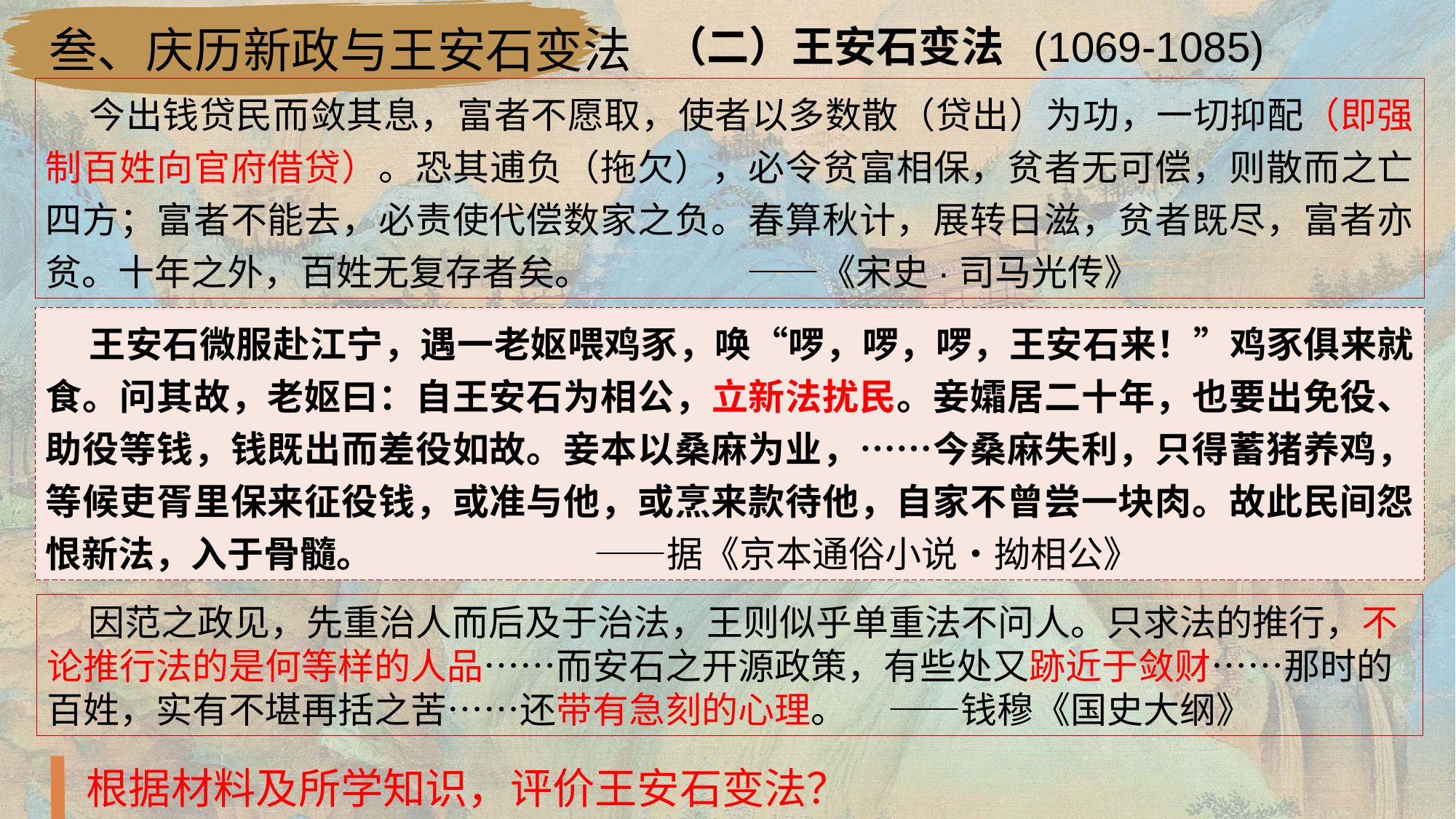

叁、庆历新政与王安石变法
（二）王安石变法  (1069-1085)
    今出钱贷民而敛其息，富者不愿取，使者以多数散（贷出）为功，一切抑配（即强制百姓向官府借贷）。恐其逋负（拖欠），必令贫富相保，贫者无可偿，则散而之亡四方；富者不能去，必责使代偿数家之负。春算秋计，展转日滋，贫者既尽，富者亦贫。十年之外，百姓无复存者矣。                   ——《宋史·司马光传》
    王安石微服赴江宁，遇一老妪喂鸡豕，唤“啰，啰，啰，王安石来！”鸡豕俱来就食。问其故，老妪曰：自王安石为相公，立新法扰民。妾孀居二十年，也要出免役、助役等钱，钱既出而差役如故。妾本以桑麻为业，……今桑麻失利，只得蓄猪养鸡，等候吏胥里保来征役钱，或准与他，或烹来款待他，自家不曾尝一块肉。故此民间怨恨新法，入于骨髓。                           ——据《京本通俗小说•拗相公》
    因范之政见，先重治人而后及于治法，王则似乎单重法不问人。只求法的推行，不论推行法的是何等样的人品……而安石之开源政策，有些处又跡近于敛财……那时的百姓，实有不堪再括之苦……还带有急刻的心理。     ——钱穆《国史大纲》
根据材料及所学知识，评价王安石变法？